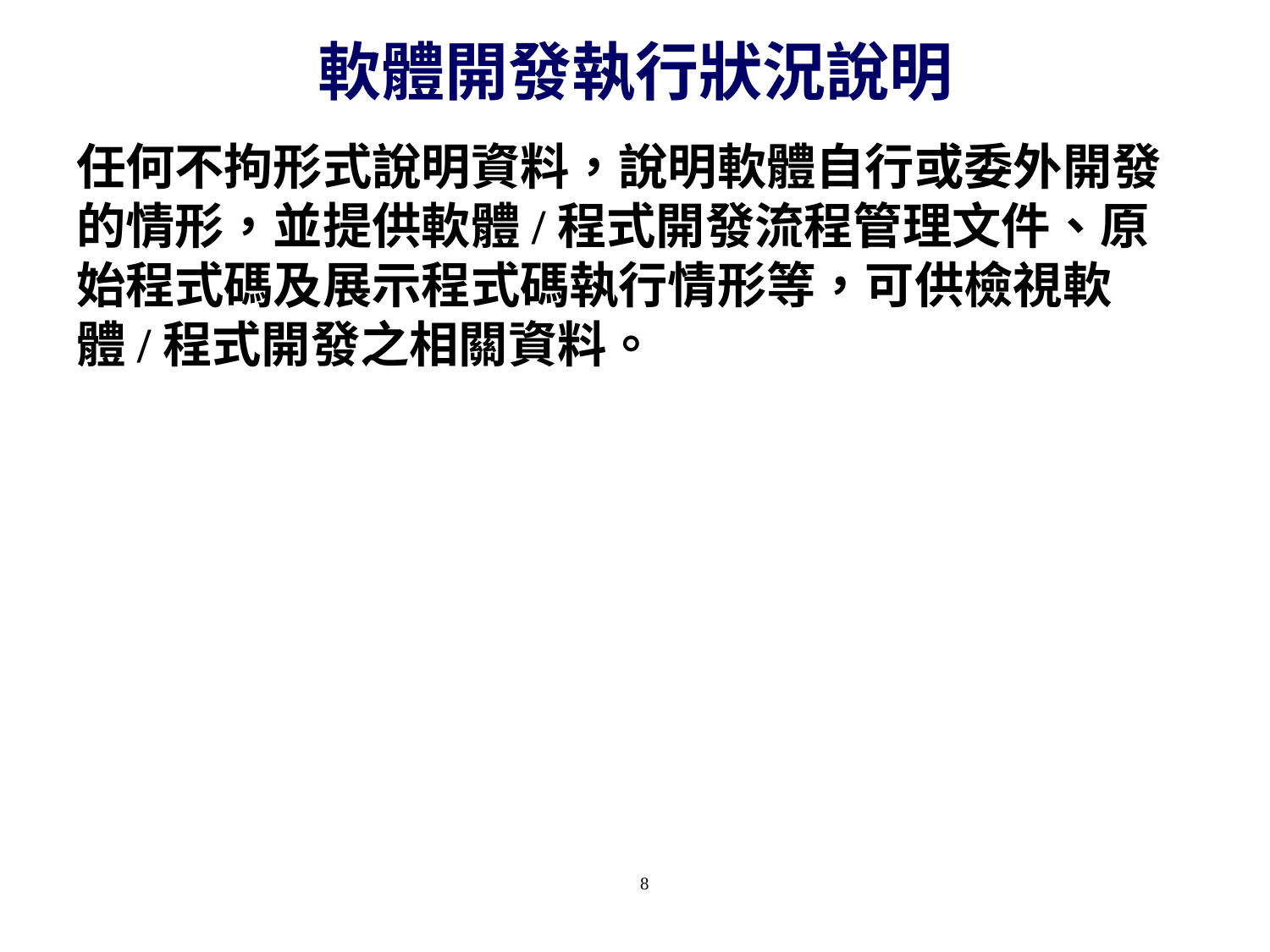

# 軟體開發執行狀況說明
任何不拘形式說明資料，說明軟體自行或委外開發的情形，並提供軟體/程式開發流程管理文件、原始程式碼及展示程式碼執行情形等，可供檢視軟體/程式開發之相關資料。
8